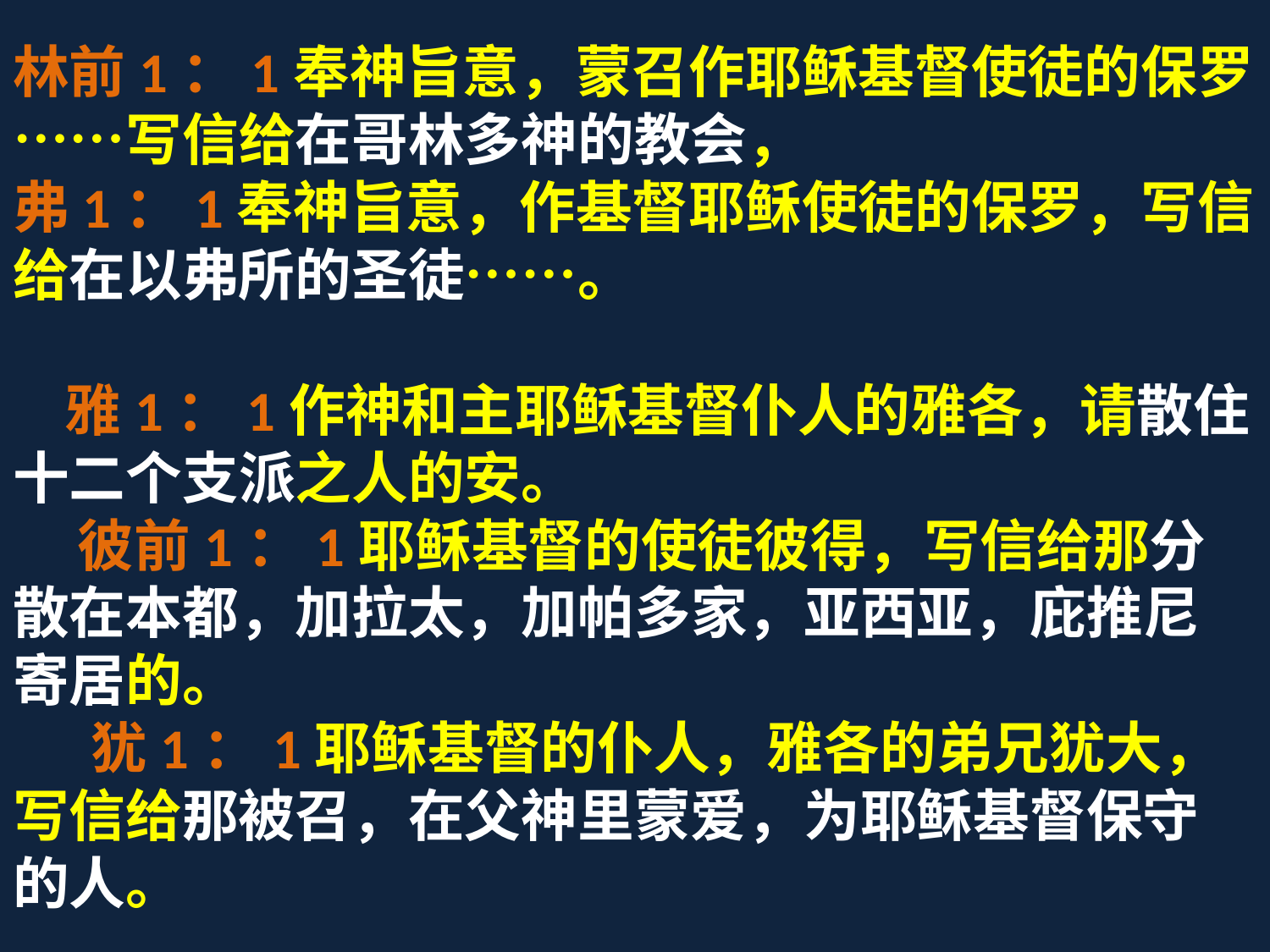

林前1：1奉神旨意，蒙召作耶稣基督使徒的保罗……写信给在哥林多神的教会，
弗1：1奉神旨意，作基督耶稣使徒的保罗，写信给在以弗所的圣徒……。

   雅1：1作神和主耶稣基督仆人的雅各，请散住十二个支派之人的安。
    彼前1：1耶稣基督的使徒彼得，写信给那分散在本都，加拉太，加帕多家，亚西亚，庇推尼寄居的。
     犹1：1耶稣基督的仆人，雅各的弟兄犹大，写信给那被召，在父神里蒙爱，为耶稣基督保守的人。